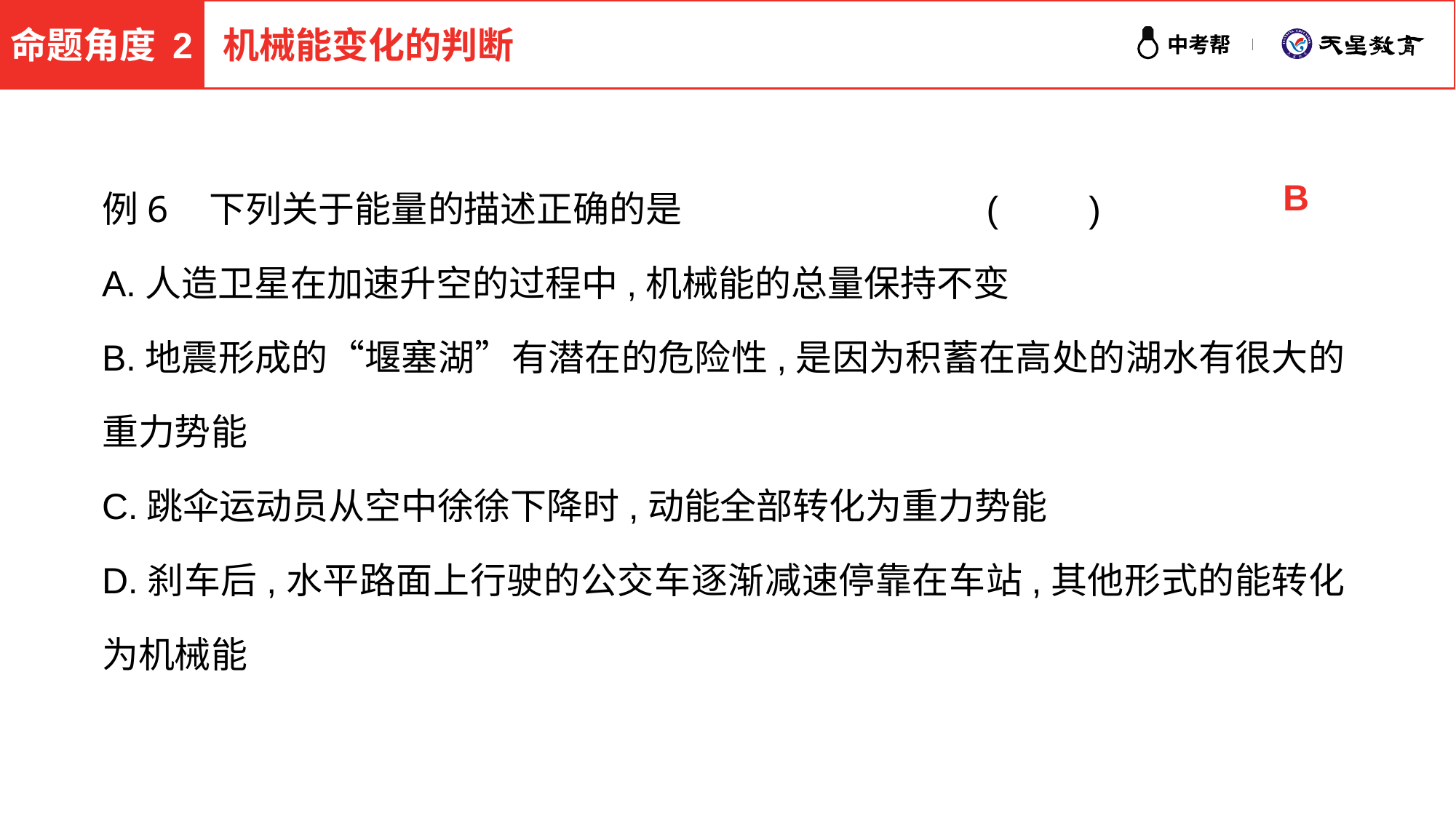

命题角度 2
机械能变化的判断
例6  下列关于能量的描述正确的是	                           (　　)
A.人造卫星在加速升空的过程中,机械能的总量保持不变
B.地震形成的“堰塞湖”有潜在的危险性,是因为积蓄在高处的湖水有很大的重力势能
C.跳伞运动员从空中徐徐下降时,动能全部转化为重力势能
D.刹车后,水平路面上行驶的公交车逐渐减速停靠在车站,其他形式的能转化为机械能
B